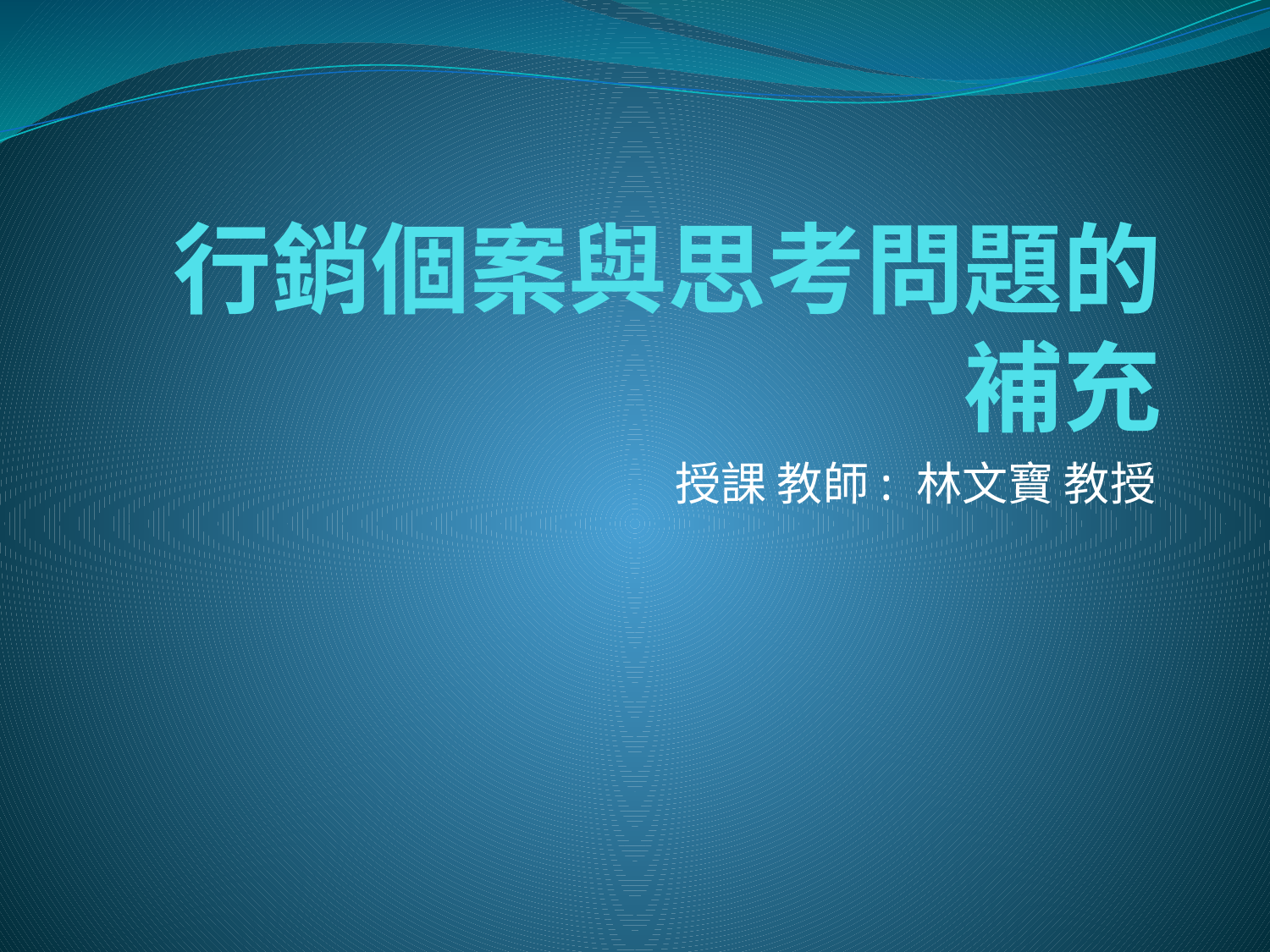

# 行銷個案與思考問題的 補充
授課 教師: 林文寶 教授